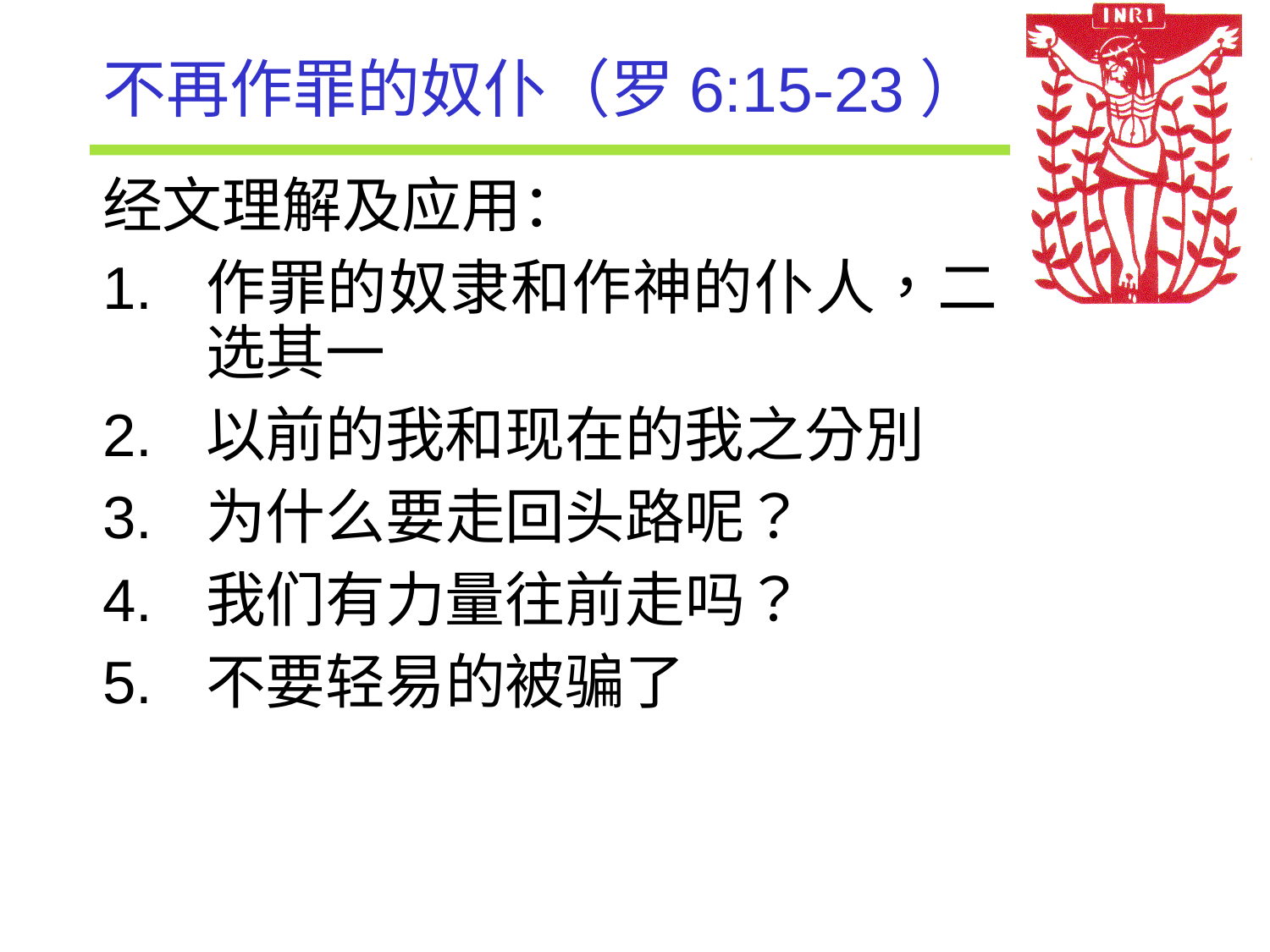

# 不再作罪的奴仆（罗6:15-23）
经文理解及应用：
作罪的奴隶和作神的仆人，二选其一
以前的我和现在的我之分別
为什么要走回头路呢？
我们有力量往前走吗？
不要轻易的被骗了